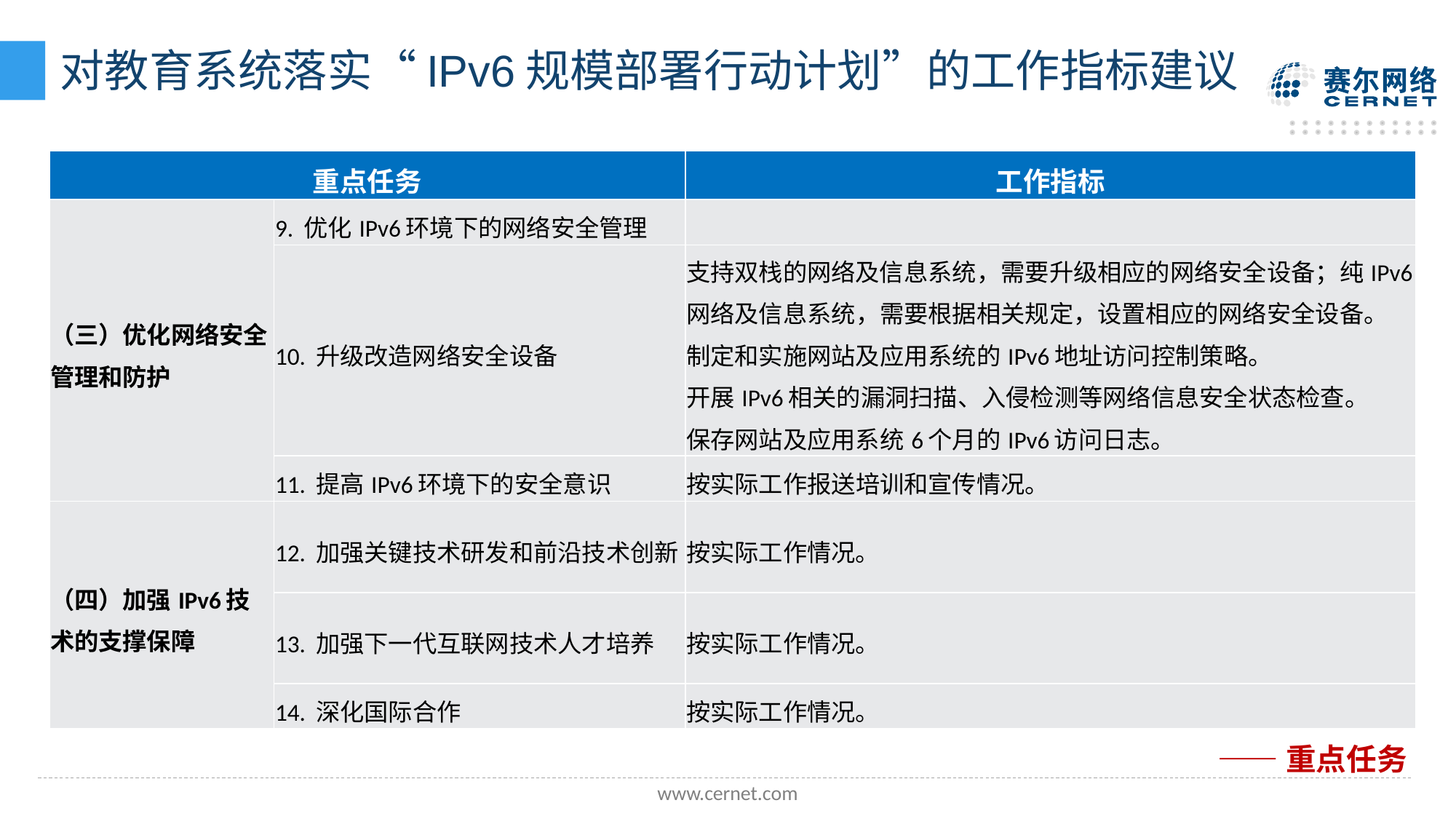

# 对教育系统落实“IPv6规模部署行动计划”的工作指标建议
| 重点任务 |  | 工作指标 |
| --- | --- | --- |
| （三）优化网络安全管理和防护 | 9. 优化IPv6环境下的网络安全管理 |  |
|  | 10. 升级改造网络安全设备 | 支持双栈的网络及信息系统，需要升级相应的网络安全设备；纯IPv6网络及信息系统，需要根据相关规定，设置相应的网络安全设备。 制定和实施网站及应用系统的IPv6地址访问控制策略。 开展IPv6相关的漏洞扫描、入侵检测等网络信息安全状态检查。 保存网站及应用系统6个月的IPv6访问日志。 |
|  | 11. 提高IPv6环境下的安全意识 | 按实际工作报送培训和宣传情况。 |
| （四）加强IPv6技术的支撑保障 | 12. 加强关键技术研发和前沿技术创新 | 按实际工作情况。 |
|  | 13. 加强下一代互联网技术人才培养 | 按实际工作情况。 |
|  | 14. 深化国际合作 | 按实际工作情况。 |
——重点任务